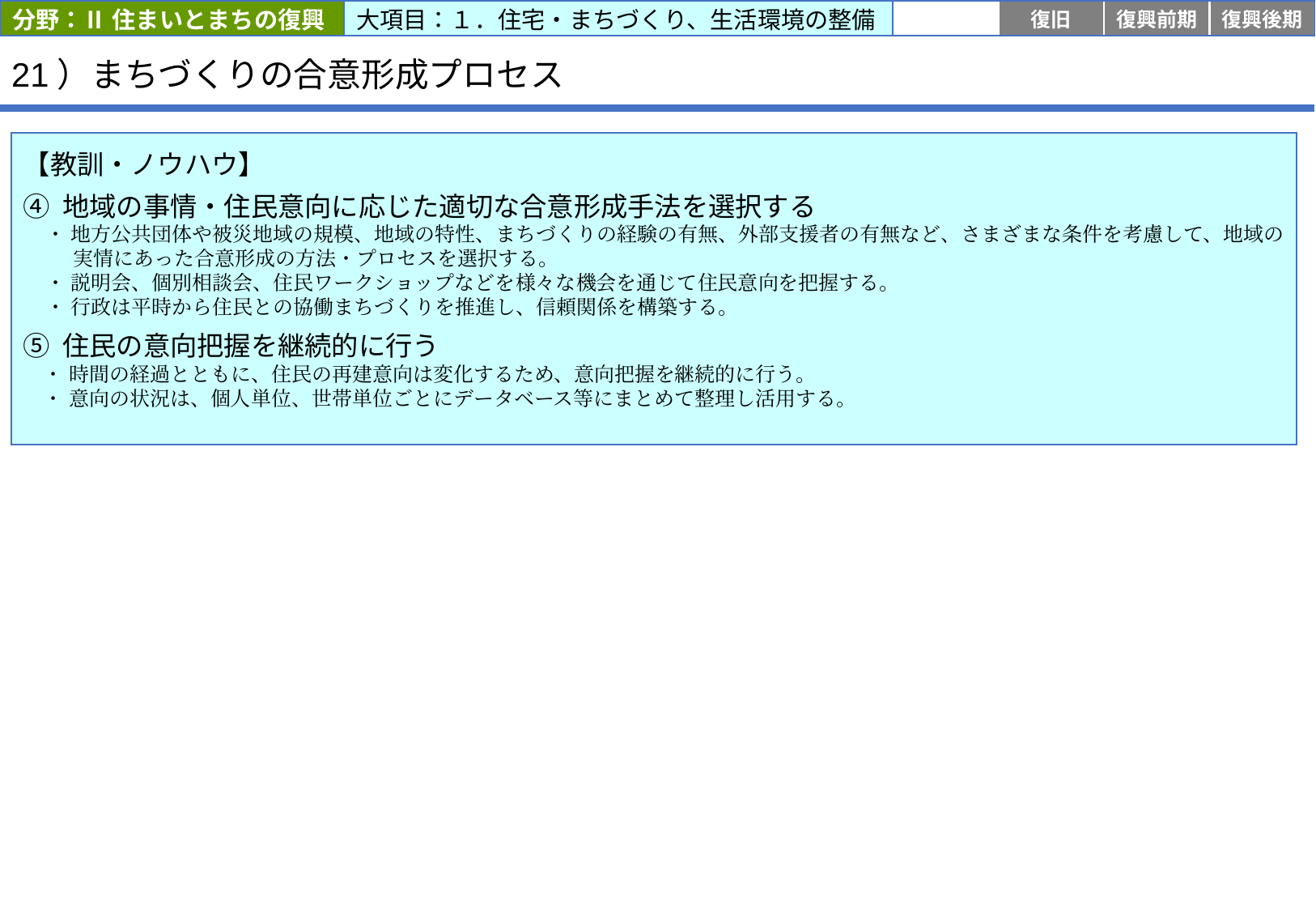

分野：Ⅱ 住まいとまちの復興
大項目：１．住宅・まちづくり、生活環境の整備
応急
復旧
復興前期
復興後期

# 21）まちづくりの合意形成プロセス
【教訓・ノウハウ】
④ 地域の事情・住民意向に応じた適切な合意形成手法を選択する
　・ 地方公共団体や被災地域の規模、地域の特性、まちづくりの経験の有無、外部支援者の有無など、さまざまな条件を考慮して、地域の実情にあった合意形成の方法・プロセスを選択する。
　・ 説明会、個別相談会、住民ワークショップなどを様々な機会を通じて住民意向を把握する。
　・ 行政は平時から住民との協働まちづくりを推進し、信頼関係を構築する。
⑤ 住民の意向把握を継続的に行う
　・ 時間の経過とともに、住民の再建意向は変化するため、意向把握を継続的に行う。
　・ 意向の状況は、個人単位、世帯単位ごとにデータベース等にまとめて整理し活用する。